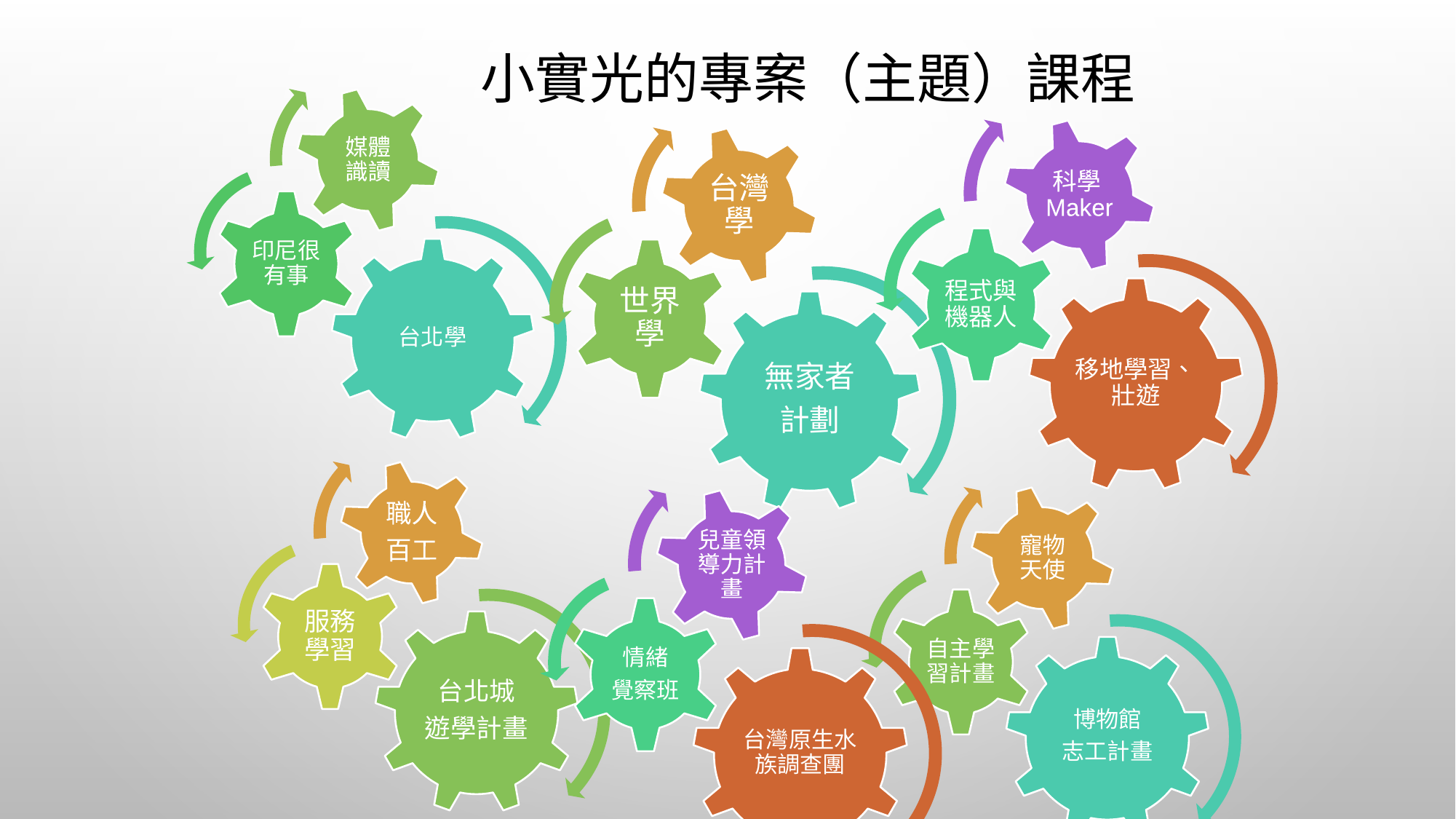

台北學
印尼很有事
媒體識讀
# 小實光的專案（主題）課程
移地學習、壯遊
程式與機器人
科學Maker
無家者
計劃
世界學
台灣學
台北城
遊學計畫
服務學習
職人
百工
博物館
志工計畫
自主學習計畫
寵物天使
台灣原生水族調查團
情緒
覺察班
兒童領導力計畫